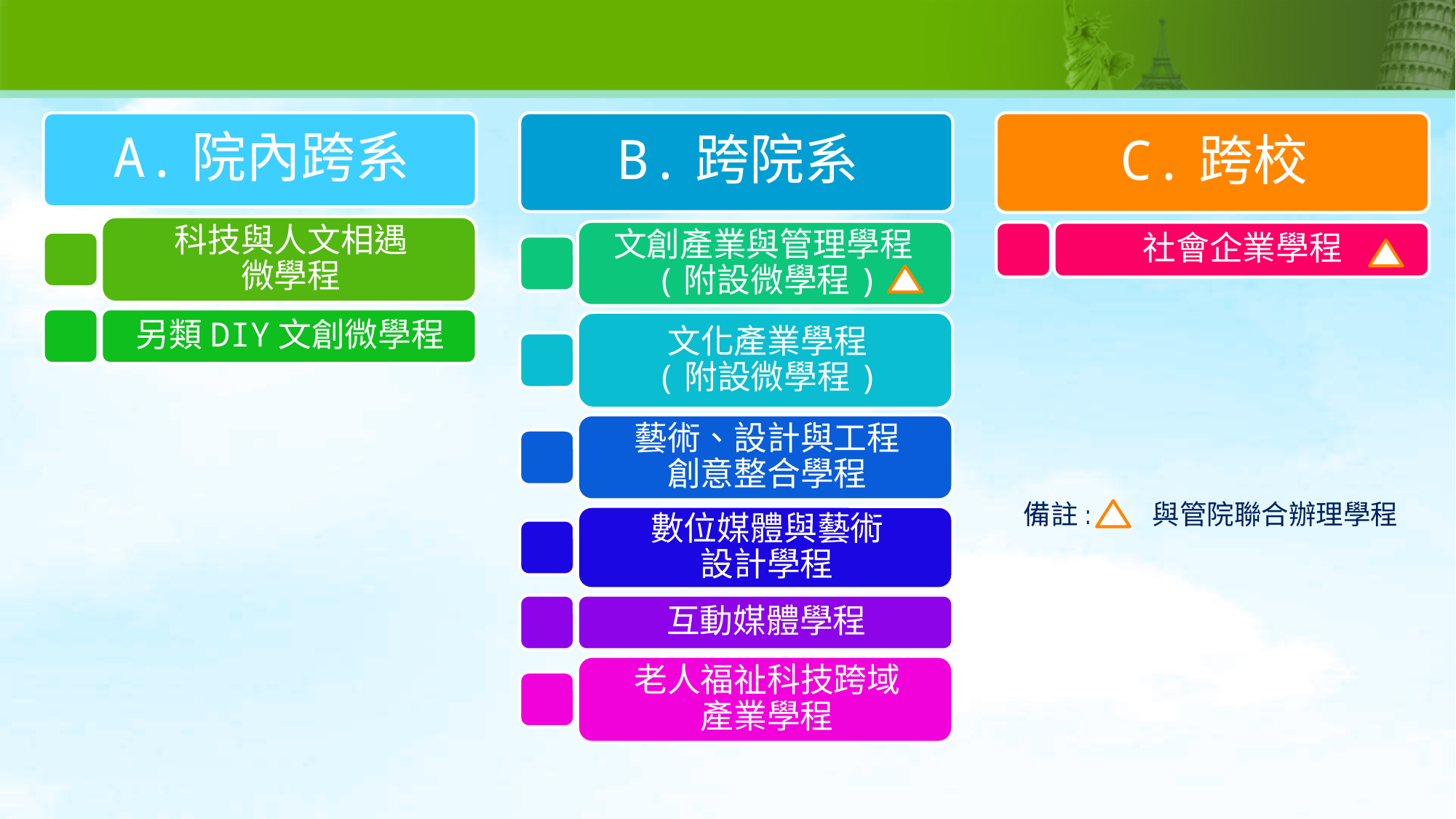

A.院內跨系
科技與人文相遇
微學程
另類DIY文創微學程
B.跨院系
文創產業與管理學程(附設微學程)
文化產業學程
(附設微學程)
藝術、設計與工程
創意整合學程
數位媒體與藝術
設計學程
互動媒體學程
老人福祉科技跨域
產業學程
C.跨校
社會企業學程

備註:       與管院聯合辦理學程